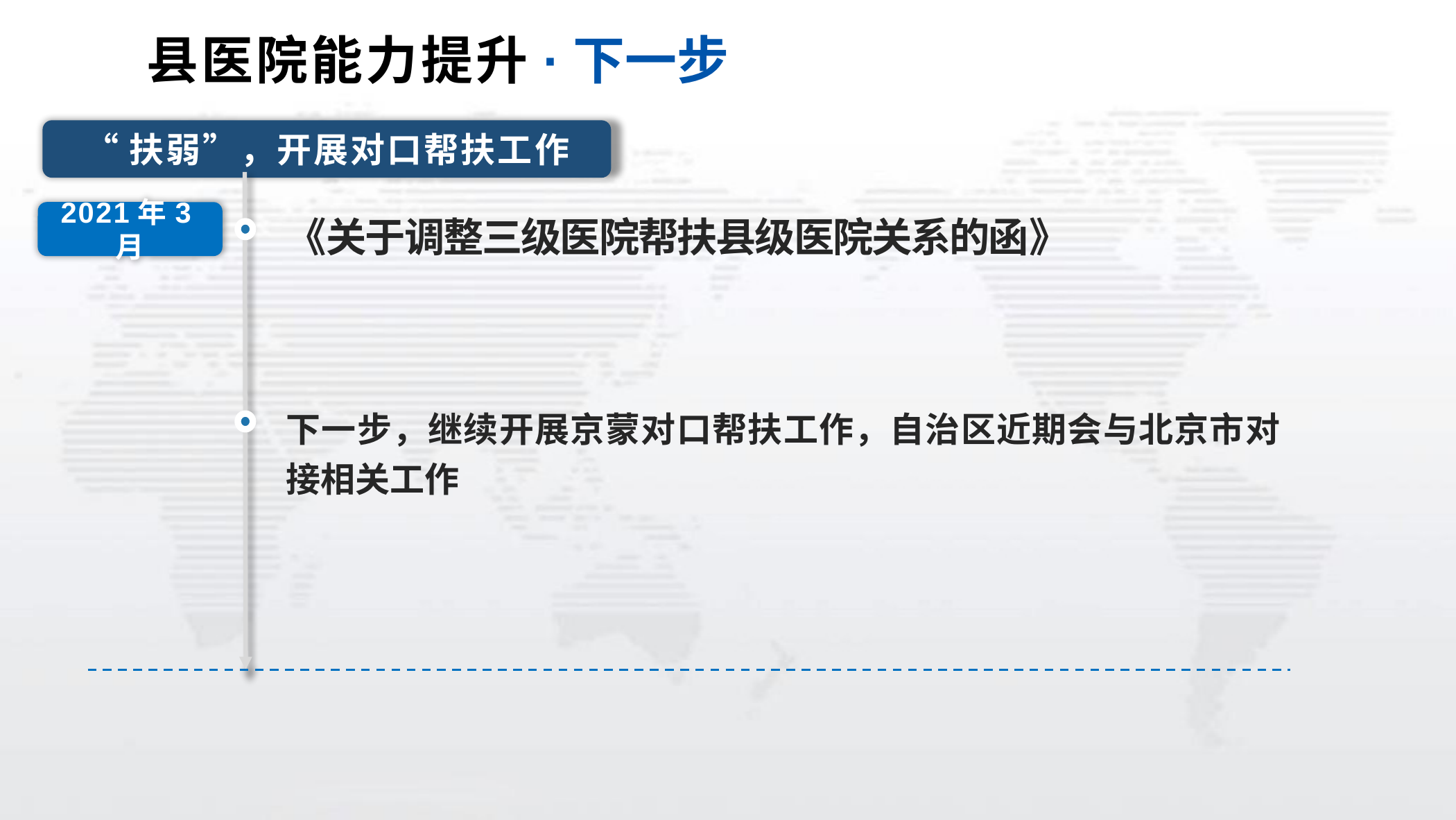

县医院能力提升·下一步
“扶弱”，开展对口帮扶工作

2021年3月
《关于调整三级医院帮扶县级医院关系的函》

下一步，继续开展京蒙对口帮扶工作，自治区近期会与北京市对接相关工作